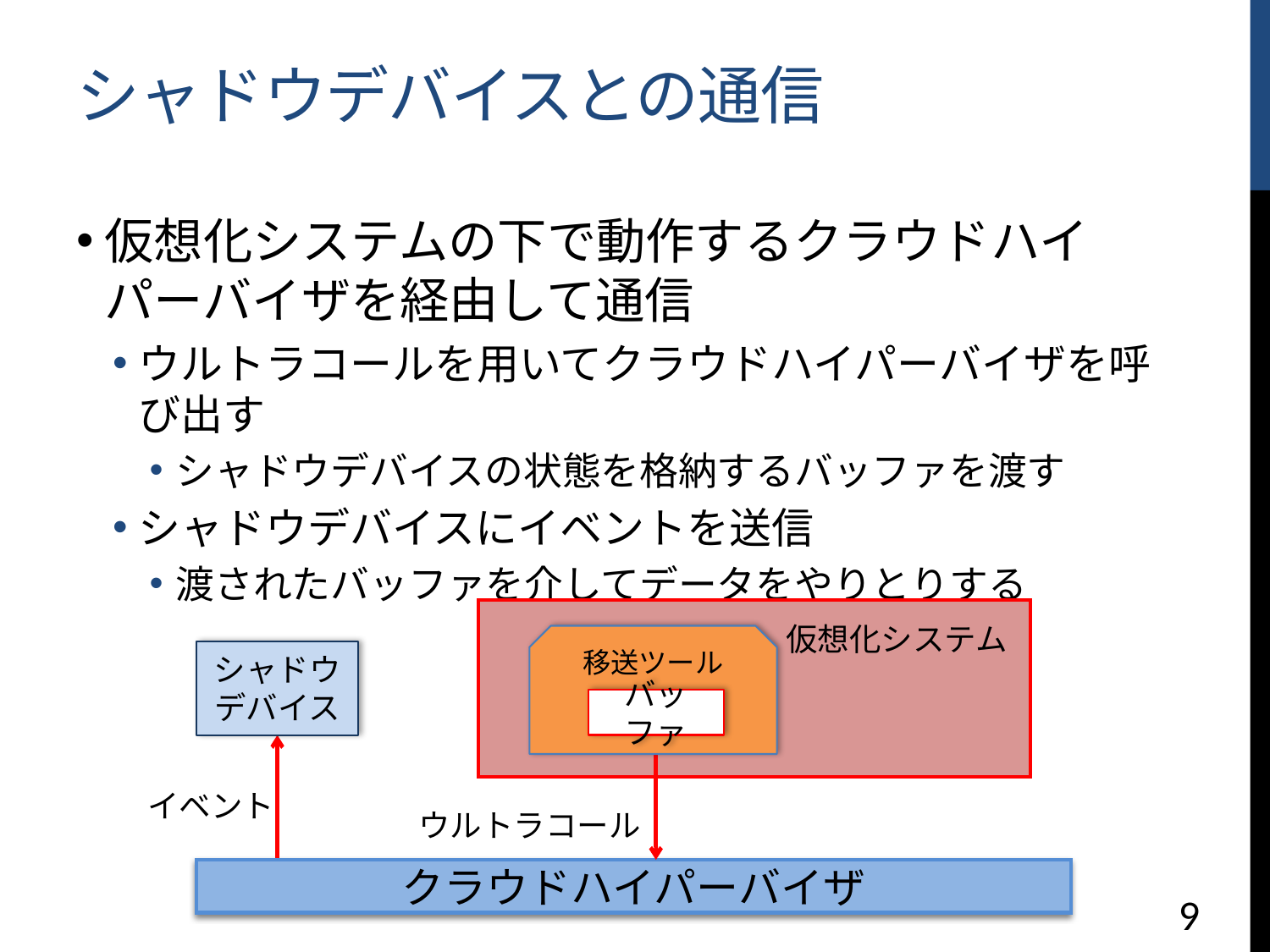

# シャドウデバイスとの通信
仮想化システムの下で動作するクラウドハイパーバイザを経由して通信
ウルトラコールを用いてクラウドハイパーバイザを呼び出す
シャドウデバイスの状態を格納するバッファを渡す
シャドウデバイスにイベントを送信
渡されたバッファを介してデータをやりとりする

仮想化システム
移送ツール

シャドウ
デバイス
バッファ
イベント
ウルトラコール
クラウドハイパーバイザ
9